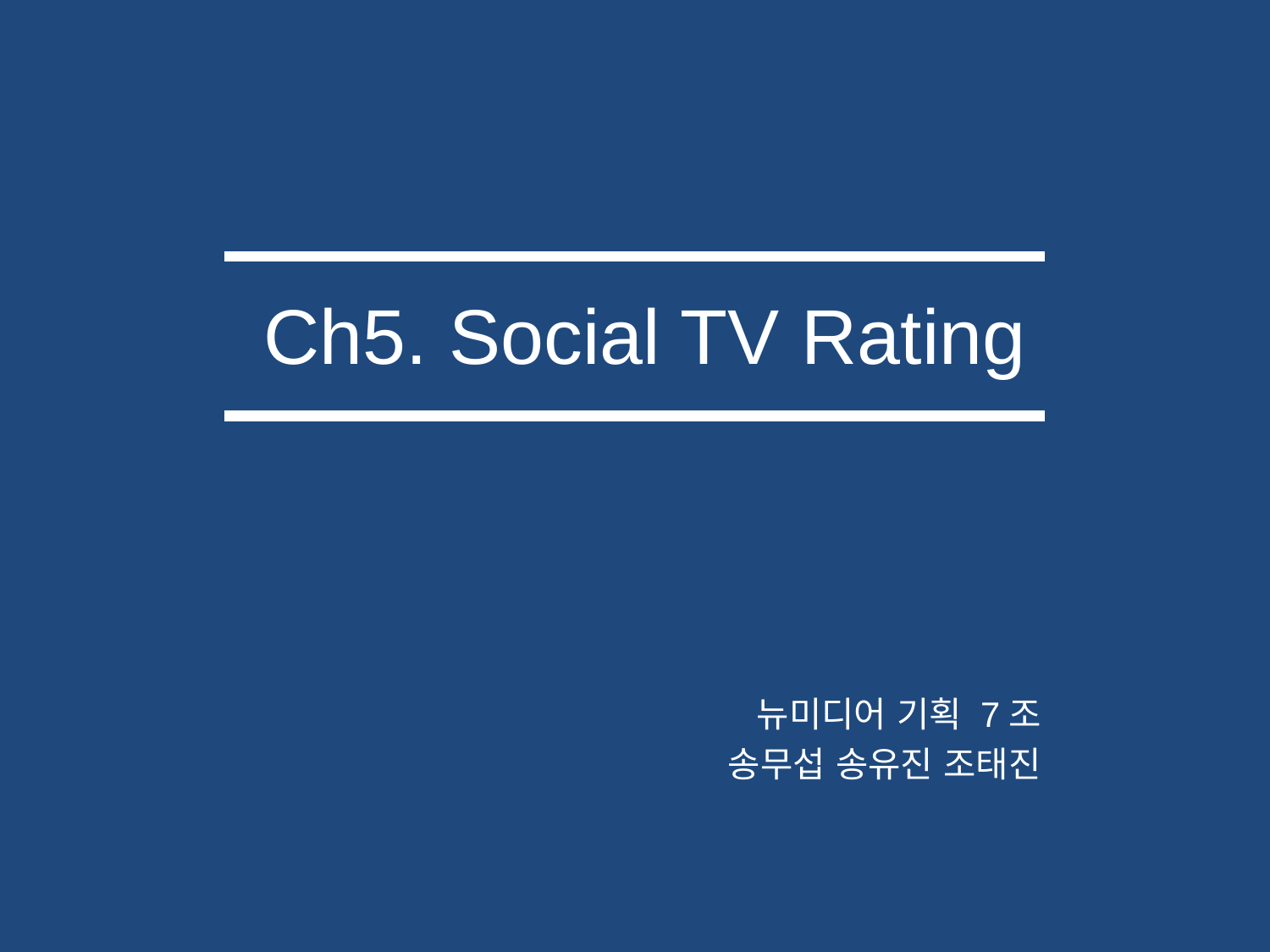

# Ch5. Social TV Rating
뉴미디어 기획 7조
송무섭 송유진 조태진